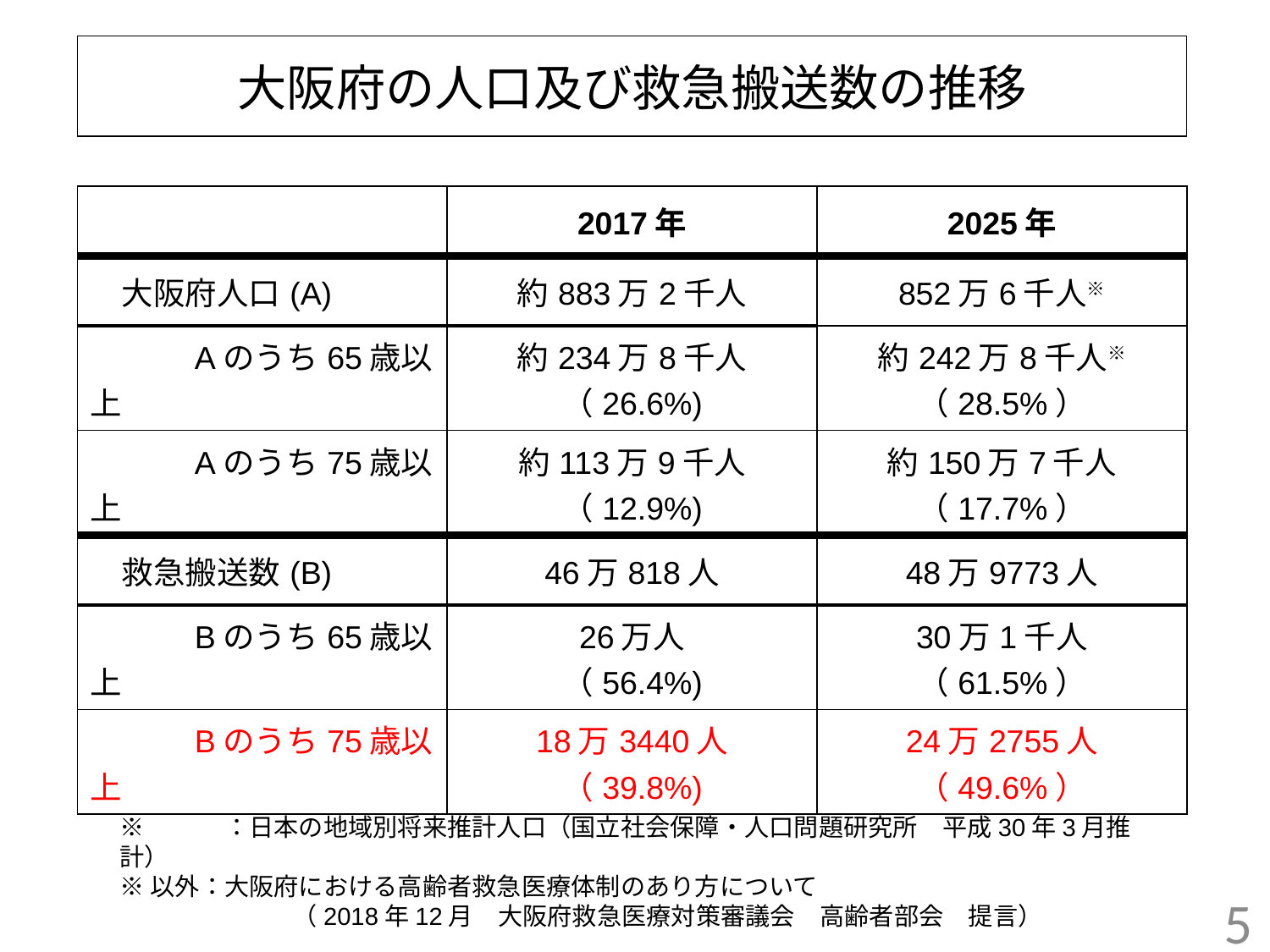

大阪府の人口及び救急搬送数の推移
|  | 2017年 | 2025年 |
| --- | --- | --- |
| 大阪府人口(A) | 約883万2千人 | 852万6千人※ |
| Aのうち65歳以上 | 約234万8千人 （26.6%) | 約242万8千人※ （28.5%） |
| Aのうち75歳以上 | 約113万9千人 （12.9%) | 約150万7千人 （17.7%） |
| 救急搬送数(B) | 46万818人 | 48万9773人 |
| Bのうち65歳以上 | 26万人 （56.4%) | 30万1千人 （61.5%） |
| Bのうち75歳以上 | 18万3440人 （39.8%) | 24万2755人 （49.6%） |
※　　　：日本の地域別将来推計人口（国立社会保障・人口問題研究所　平成30年3月推計）
※以外：大阪府における高齢者救急医療体制のあり方について
　　　　　　　（2018年12月　大阪府救急医療対策審議会　高齢者部会　提言）
5